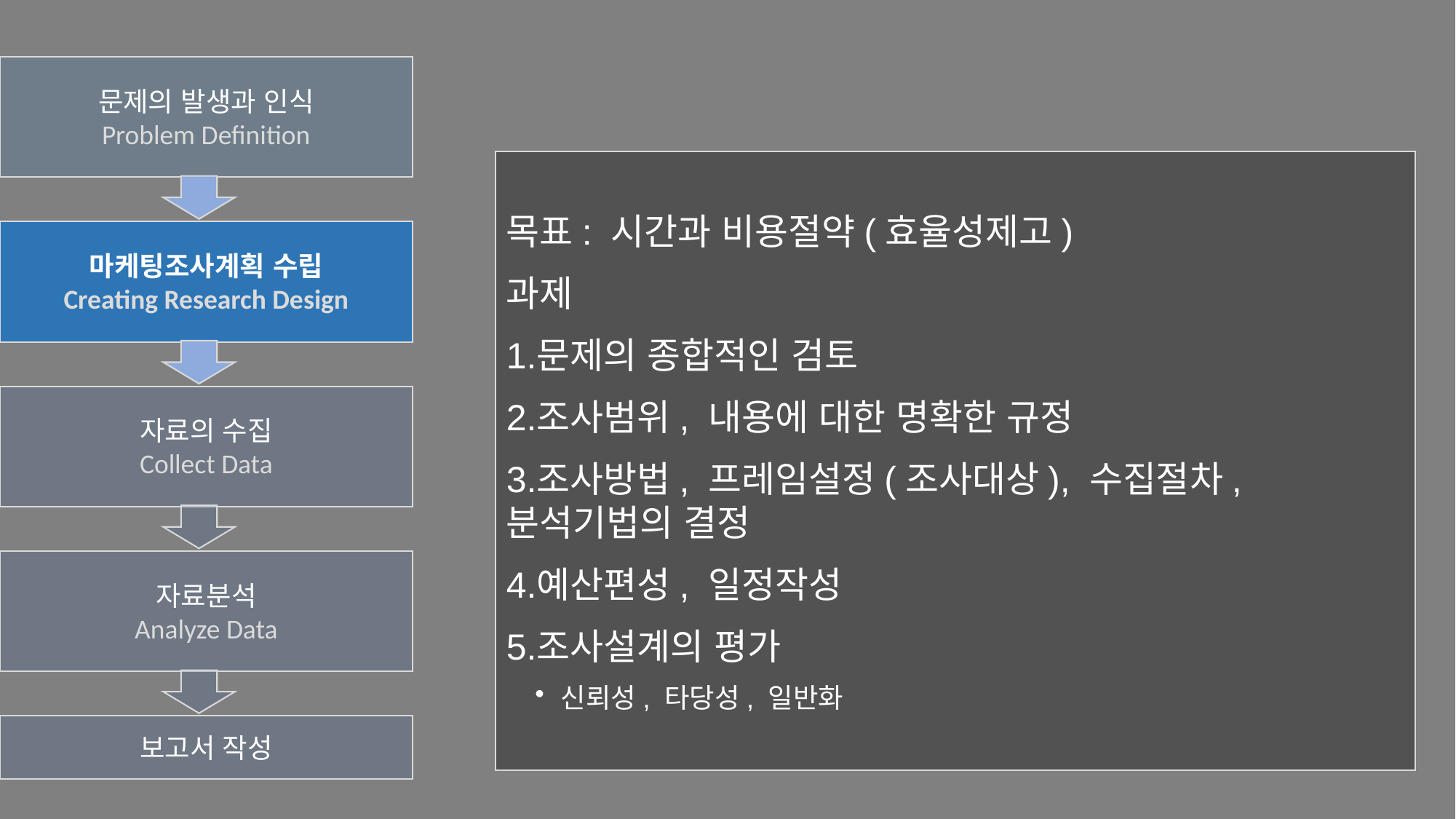

문제의 발생과 인식
Problem Definition
목표: 시간과 비용절약(효율성제고)
과제
문제의 종합적인 검토
조사범위, 내용에 대한 명확한 규정
조사방법, 프레임설정(조사대상), 수집절차, 분석기법의 결정
예산편성, 일정작성
조사설계의 평가
신뢰성, 타당성, 일반화

마케팅조사계획 수립
Creating Research Design

자료의 수집
Collect Data

자료분석
Analyze Data

보고서 작성